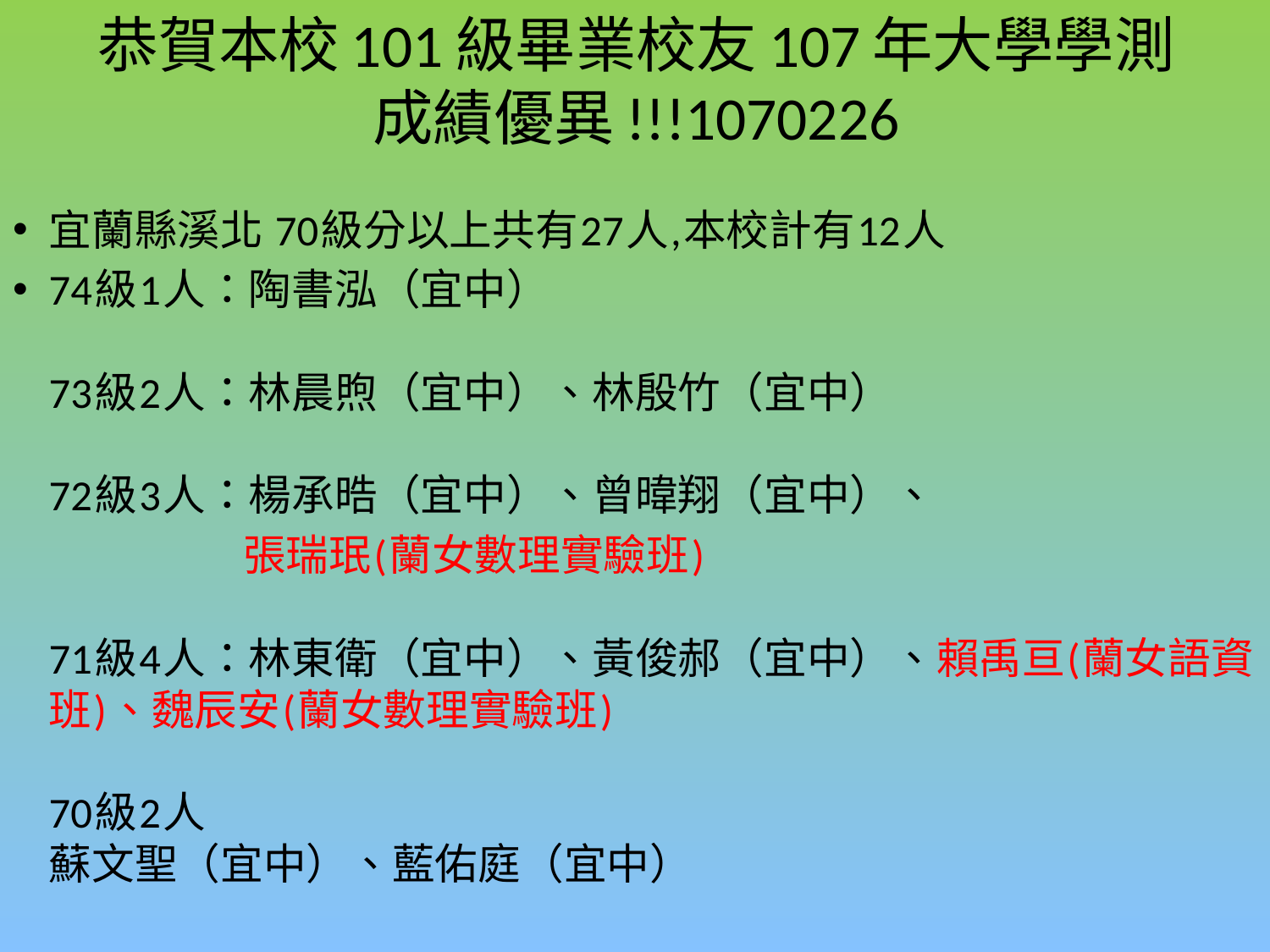

# 恭賀本校101級畢業校友107年大學學測成績優異!!!1070226
宜蘭縣溪北 70級分以上共有27人,本校計有12人
74級1人：陶書泓（宜中）
73級2人：林晨煦（宜中）、林殷竹（宜中）
72級3人：楊承晧（宜中）、曾暐翔（宜中）、
                        張瑞珉(蘭女數理實驗班)
71級4人：林東衛（宜中）、黃俊郝（宜中）、賴禹亘(蘭女語資班)、魏辰安(蘭女數理實驗班)
70級2人
蘇文聖（宜中）、藍佑庭（宜中）